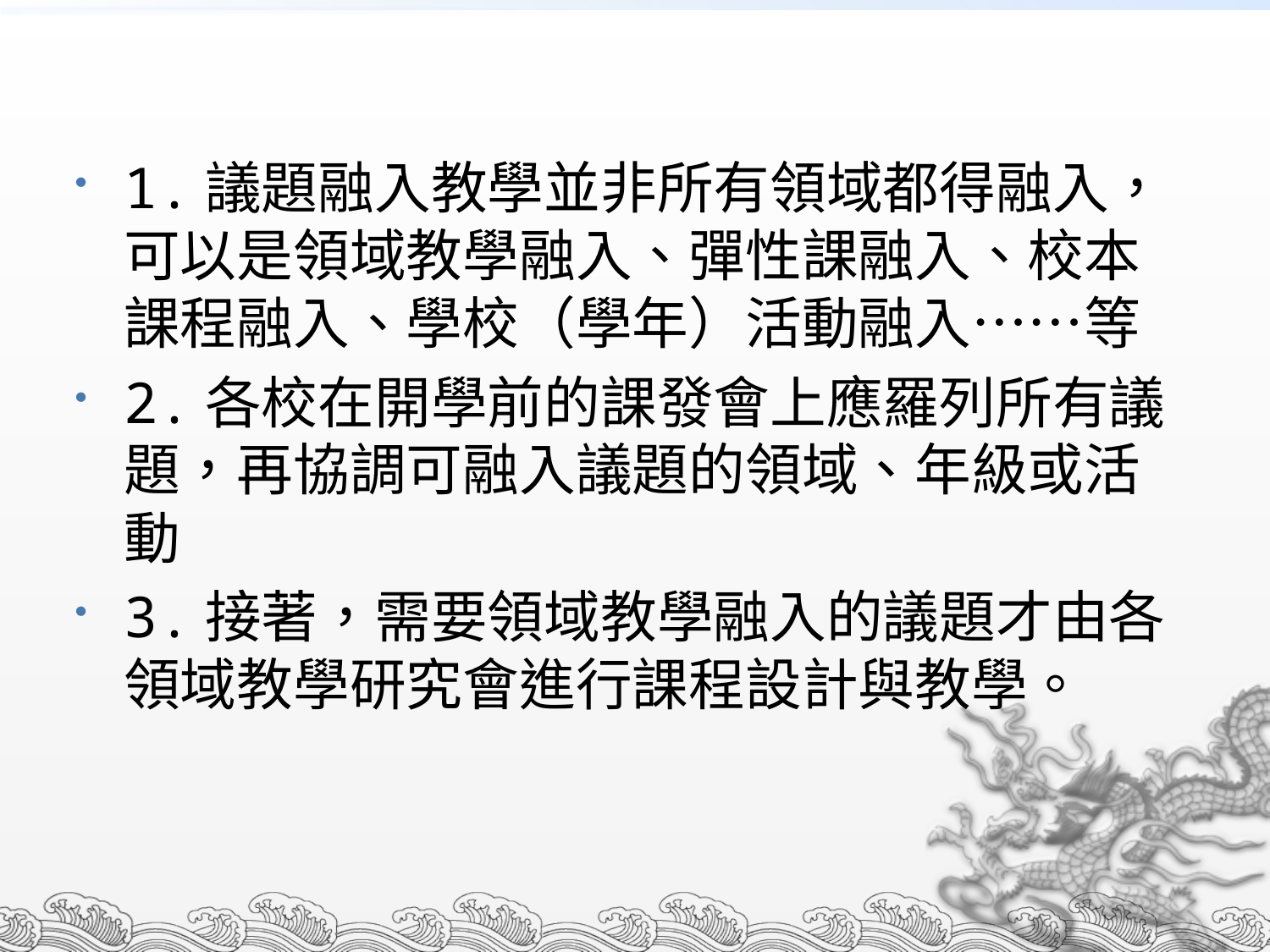

1.議題融入教學並非所有領域都得融入，可以是領域教學融入、彈性課融入、校本課程融入、學校（學年）活動融入……等
2.各校在開學前的課發會上應羅列所有議題，再協調可融入議題的領域、年級或活動
3.接著，需要領域教學融入的議題才由各領域教學研究會進行課程設計與教學。